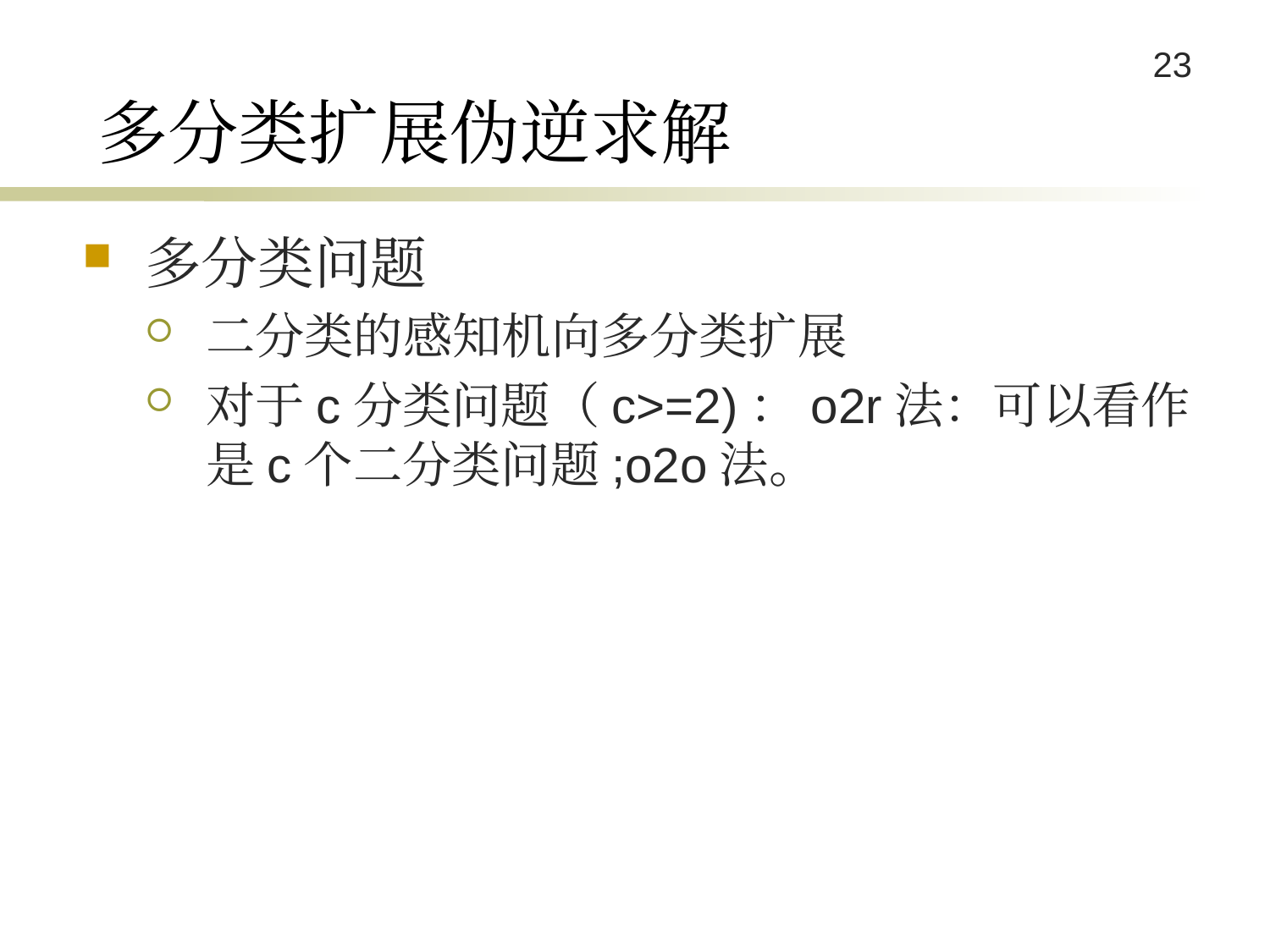

# 多分类扩展伪逆求解
多分类问题
二分类的感知机向多分类扩展
对于c分类问题（c>=2)：o2r法：可以看作是c个二分类问题;o2o法。